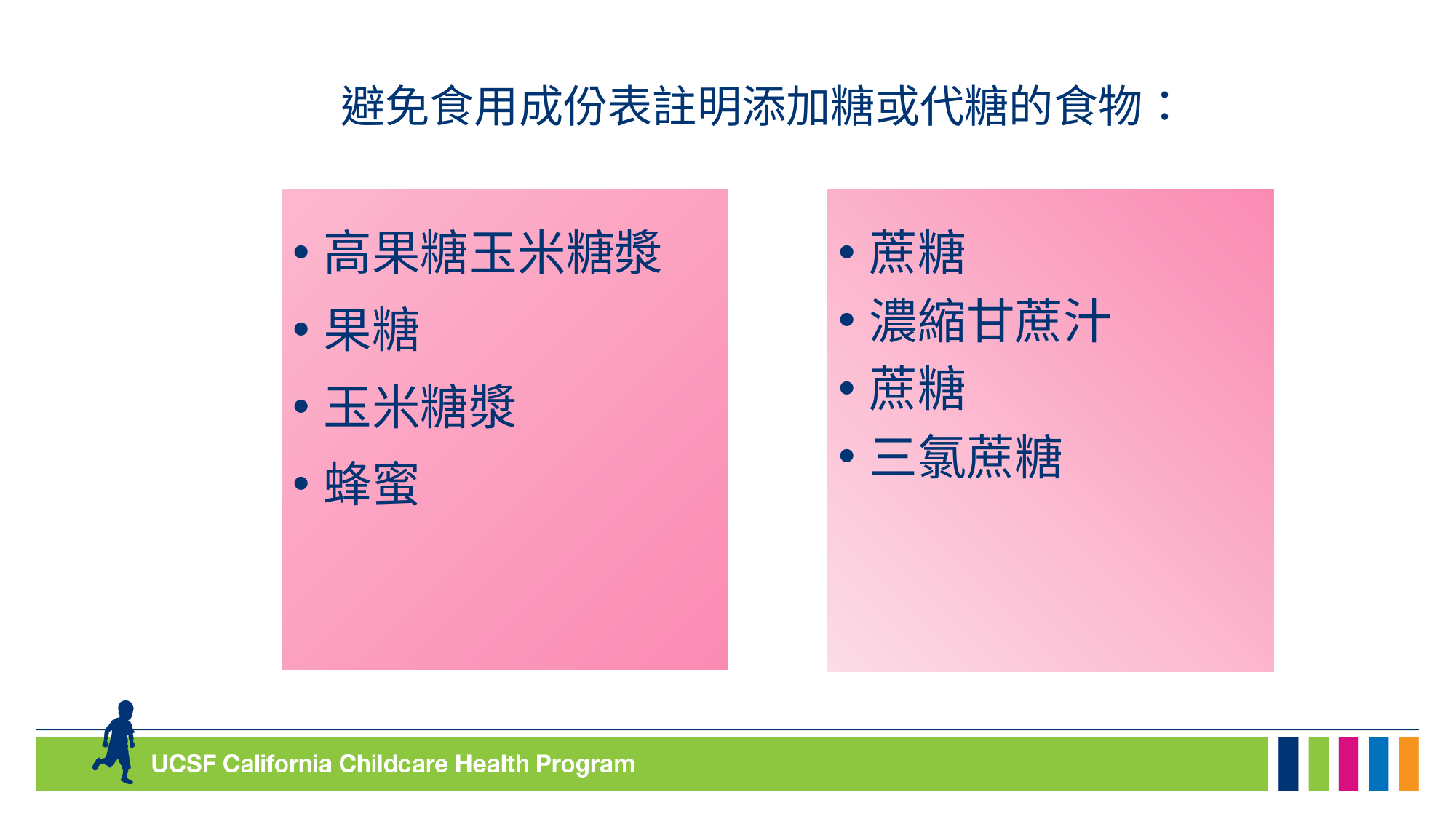

# 避免食用成份表註明添加糖或代糖的食物：
高果糖玉米糖漿
果糖
玉米糖漿
蜂蜜
蔗糖
濃縮甘蔗汁
蔗糖
三氯蔗糖